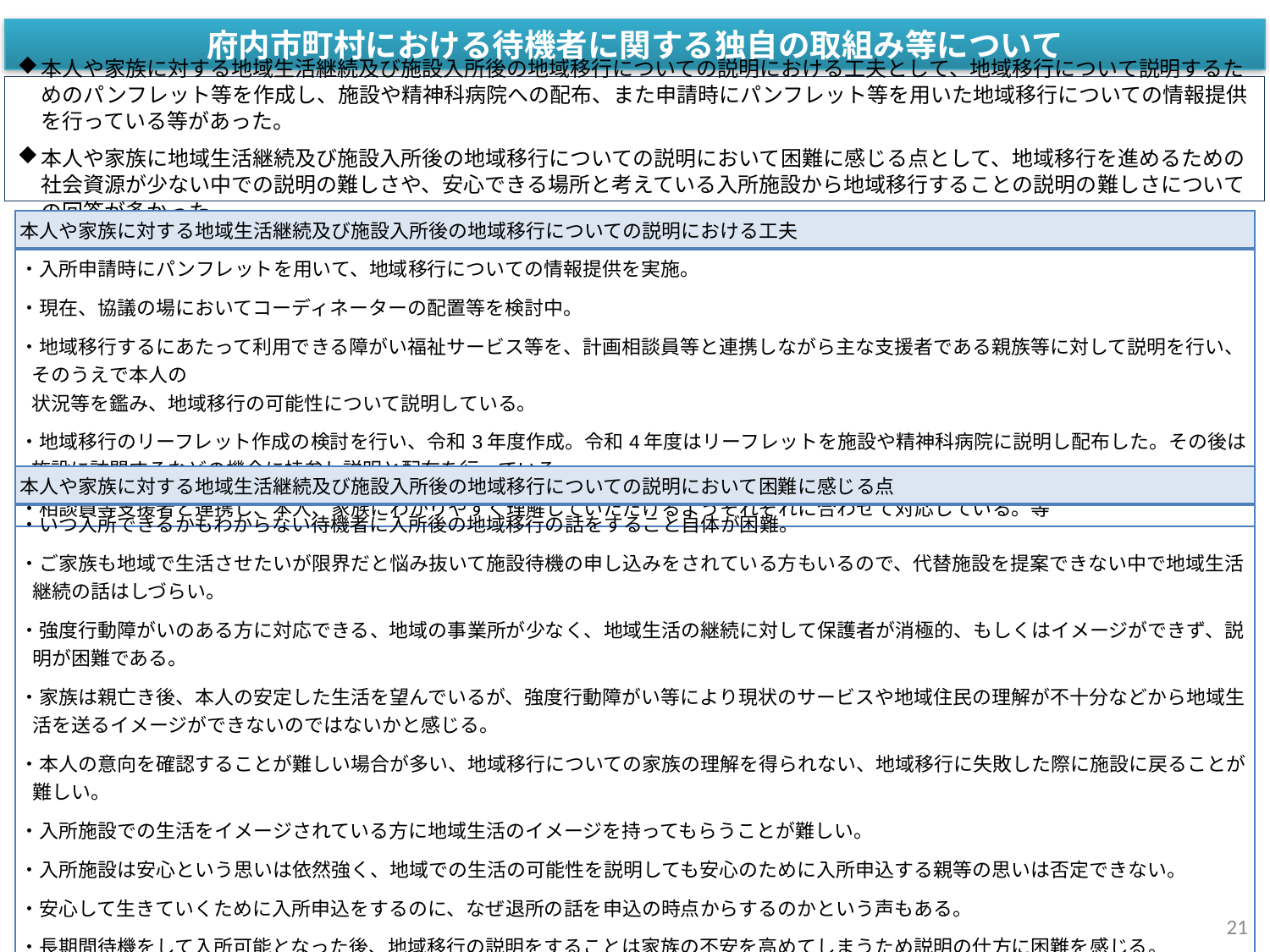

府内市町村における待機者に関する独自の取組み等について
本人や家族に対する地域生活継続及び施設入所後の地域移行についての説明における工夫として、地域移行について説明するためのパンフレット等を作成し、施設や精神科病院への配布、また申請時にパンフレット等を用いた地域移行についての情報提供を行っている等があった。
本人や家族に地域生活継続及び施設入所後の地域移行についての説明において困難に感じる点として、地域移行を進めるための社会資源が少ない中での説明の難しさや、安心できる場所と考えている入所施設から地域移行することの説明の難しさについての回答が多かった。
| 本人や家族に対する地域生活継続及び施設入所後の地域移行についての説明における工夫 |
| --- |
| ・入所申請時にパンフレットを用いて、地域移行についての情報提供を実施。 ・現在、協議の場においてコーディネーターの配置等を検討中。 ・地域移行するにあたって利用できる障がい福祉サービス等を、計画相談員等と連携しながら主な支援者である親族等に対して説明を行い、そのうえで本人の 状況等を鑑み、地域移行の可能性について説明している。 ・地域移行のリーフレット作成の検討を行い、令和3年度作成。令和4年度はリーフレットを施設や精神科病院に説明し配布した。その後は施設に訪問するなどの機会に持参し説明と配布を行っている。 ・相談員等支援者と連携し、本人、家族にわかりやすく理解していただけるようそれぞれに合わせて対応している。等 |
| 本人や家族に対する地域生活継続及び施設入所後の地域移行についての説明において困難に感じる点 |
| --- |
| ・いつ入所できるかもわからない待機者に入所後の地域移行の話をすること自体が困難。 ・ご家族も地域で生活させたいが限界だと悩み抜いて施設待機の申し込みをされている方もいるので、代替施設を提案できない中で地域生活継続の話はしづらい。 ・強度行動障がいのある方に対応できる、地域の事業所が少なく、地域生活の継続に対して保護者が消極的、もしくはイメージができず、説明が困難である。 ・家族は親亡き後、本人の安定した生活を望んでいるが、強度行動障がい等により現状のサービスや地域住民の理解が不十分などから地域生活を送るイメージができないのではないかと感じる。 ・本人の意向を確認することが難しい場合が多い、地域移行についての家族の理解を得られない、地域移行に失敗した際に施設に戻ることが難しい。 ・入所施設での生活をイメージされている方に地域生活のイメージを持ってもらうことが難しい。 ・入所施設は安心という思いは依然強く、地域での生活の可能性を説明しても安心のために入所申込する親等の思いは否定できない。 ・安心して生きていくために入所申込をするのに、なぜ退所の話を申込の時点からするのかという声もある。 ・長期間待機をして入所可能となった後、地域移行の説明をすることは家族の不安を高めてしまうため説明の仕方に困難を感じる。 ・自立訓練以外の入所施設において地域移行への取組みが積極的に行われていない現状があり、入所後の地域移行についての説明に困難を感じることが多い。 ・計画相談員の技量にばらつきがあり、本人もしくは家族へ誤った認識を与えることがある。 ・親亡き後の生活や本人の粗暴行為に悩む家族に対し、不安を煽らないよう説明しなければならない点。等 |
21